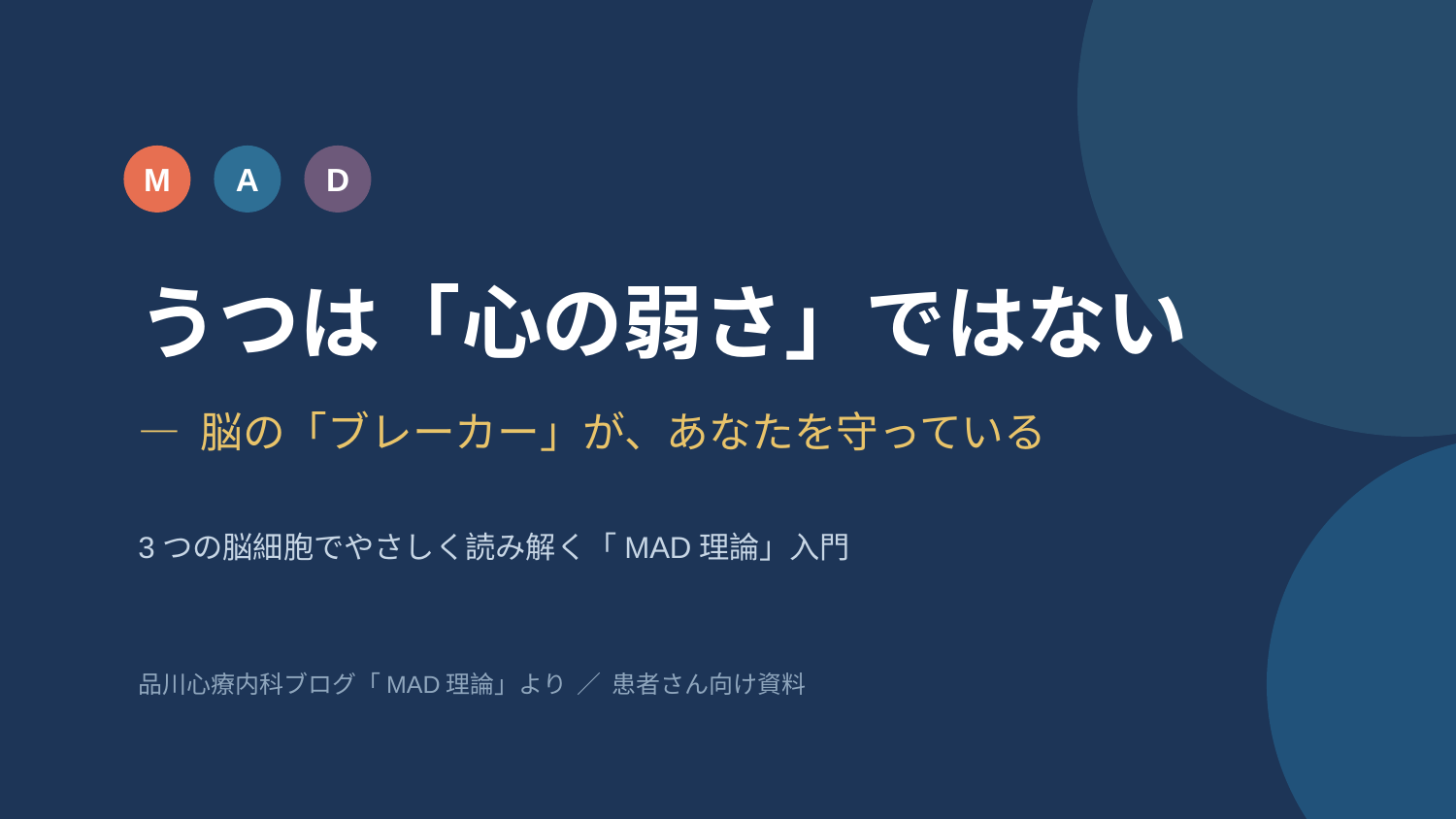

M

A

D
うつは「心の弱さ」ではない
― 脳の「ブレーカー」が、あなたを守っている

3つの脳細胞でやさしく読み解く「MAD理論」入門
品川心療内科ブログ「MAD理論」より  ／  患者さん向け資料